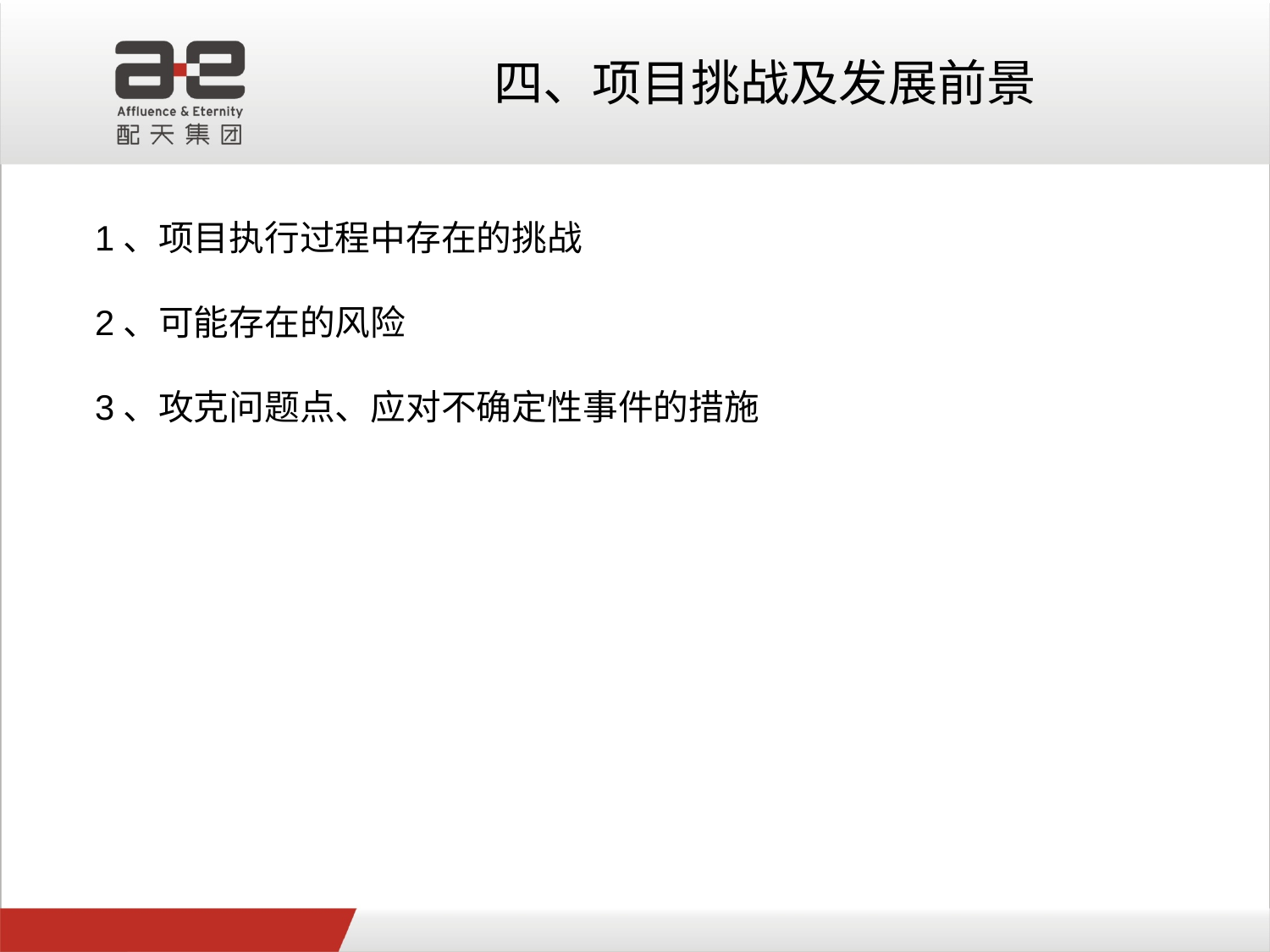

# 四、项目挑战及发展前景
1、项目执行过程中存在的挑战

2、可能存在的风险

3、攻克问题点、应对不确定性事件的措施